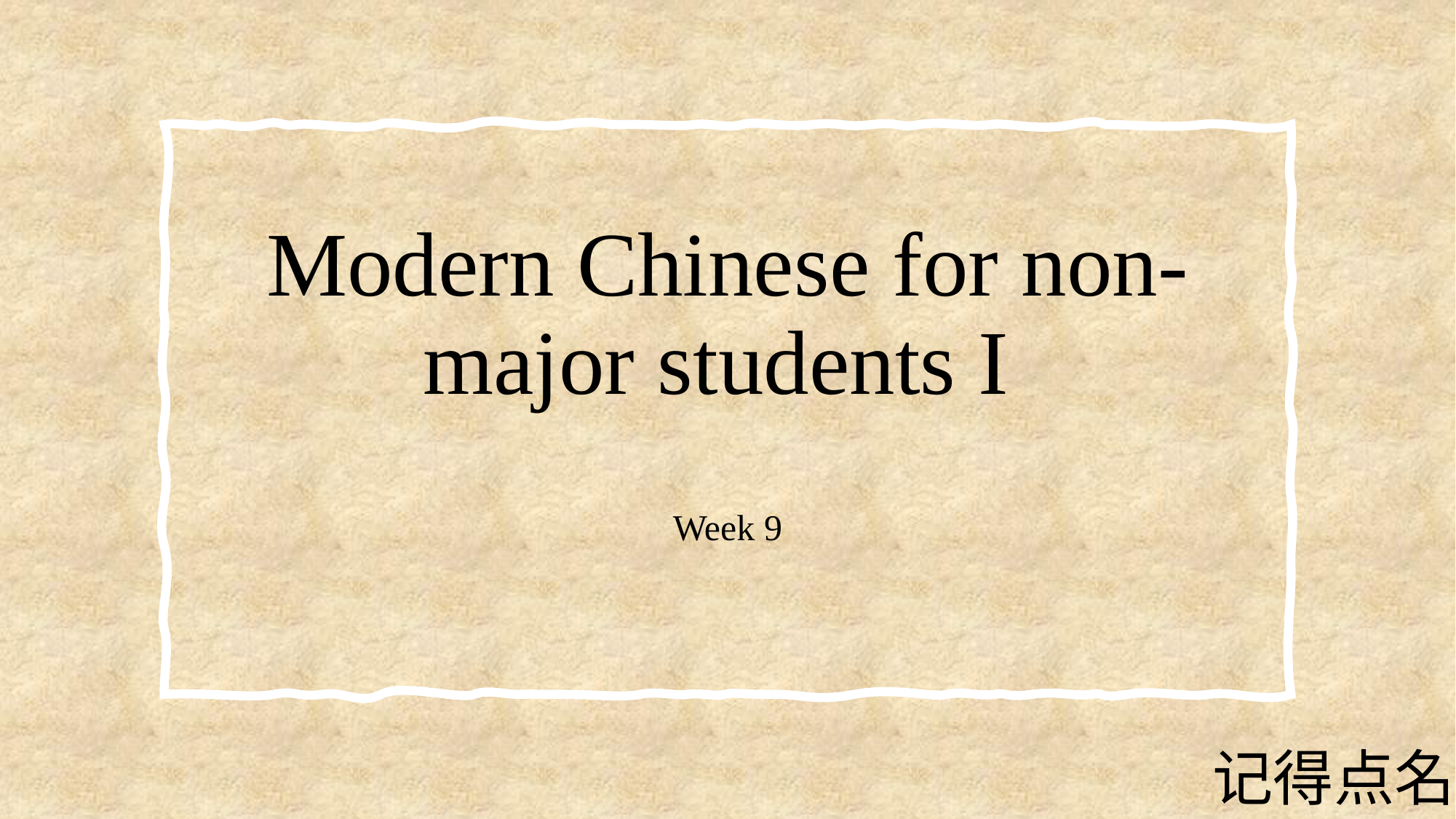

# Modern Chinese for non-major students I
Week 9
记得点名